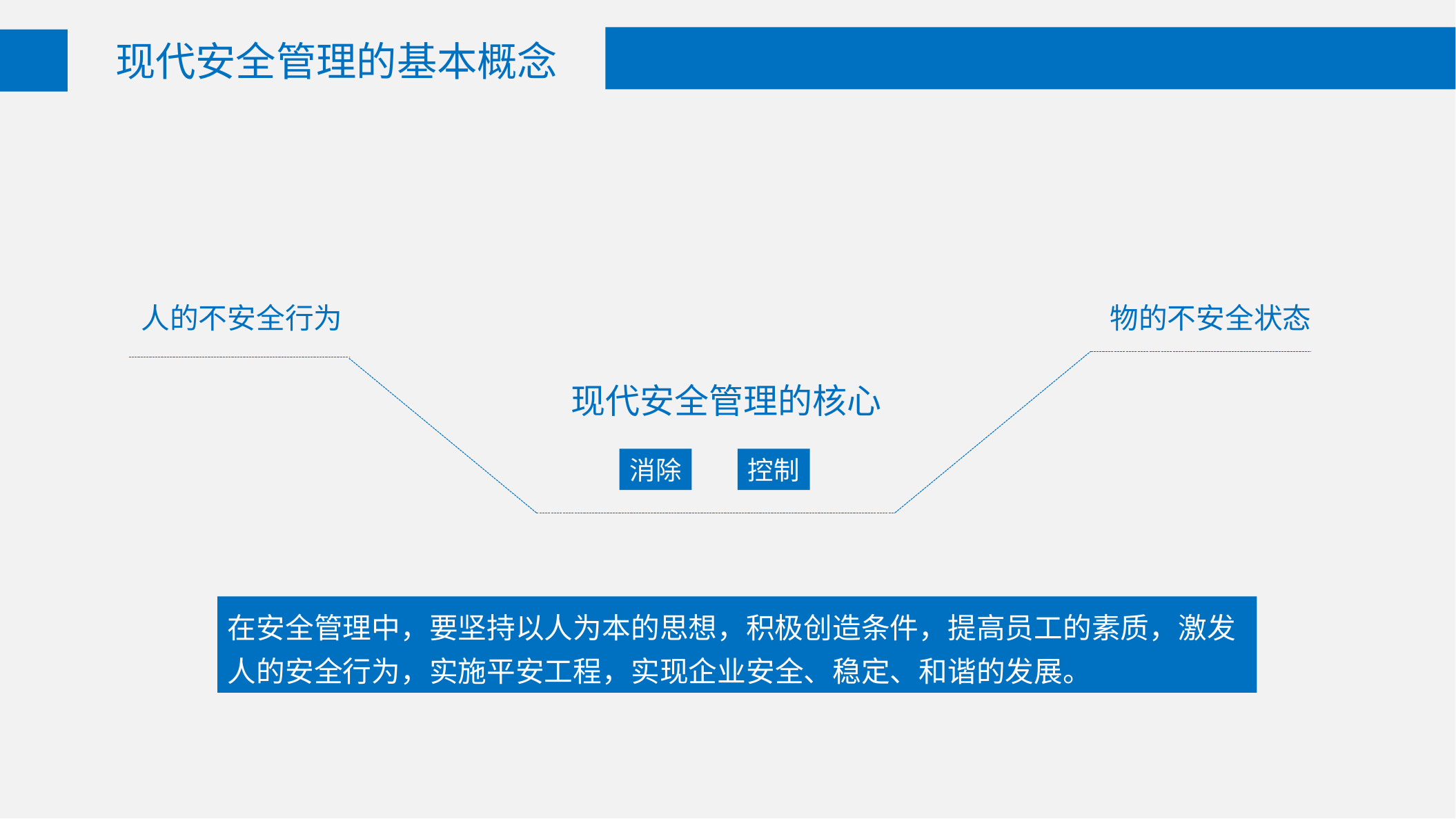

现代安全管理的基本概念
人的不安全行为
物的不安全状态
现代安全管理的核心
消除
控制
在安全管理中，要坚持以人为本的思想，积极创造条件，提高员工的素质，激发人的安全行为，实施平安工程，实现企业安全、稳定、和谐的发展。